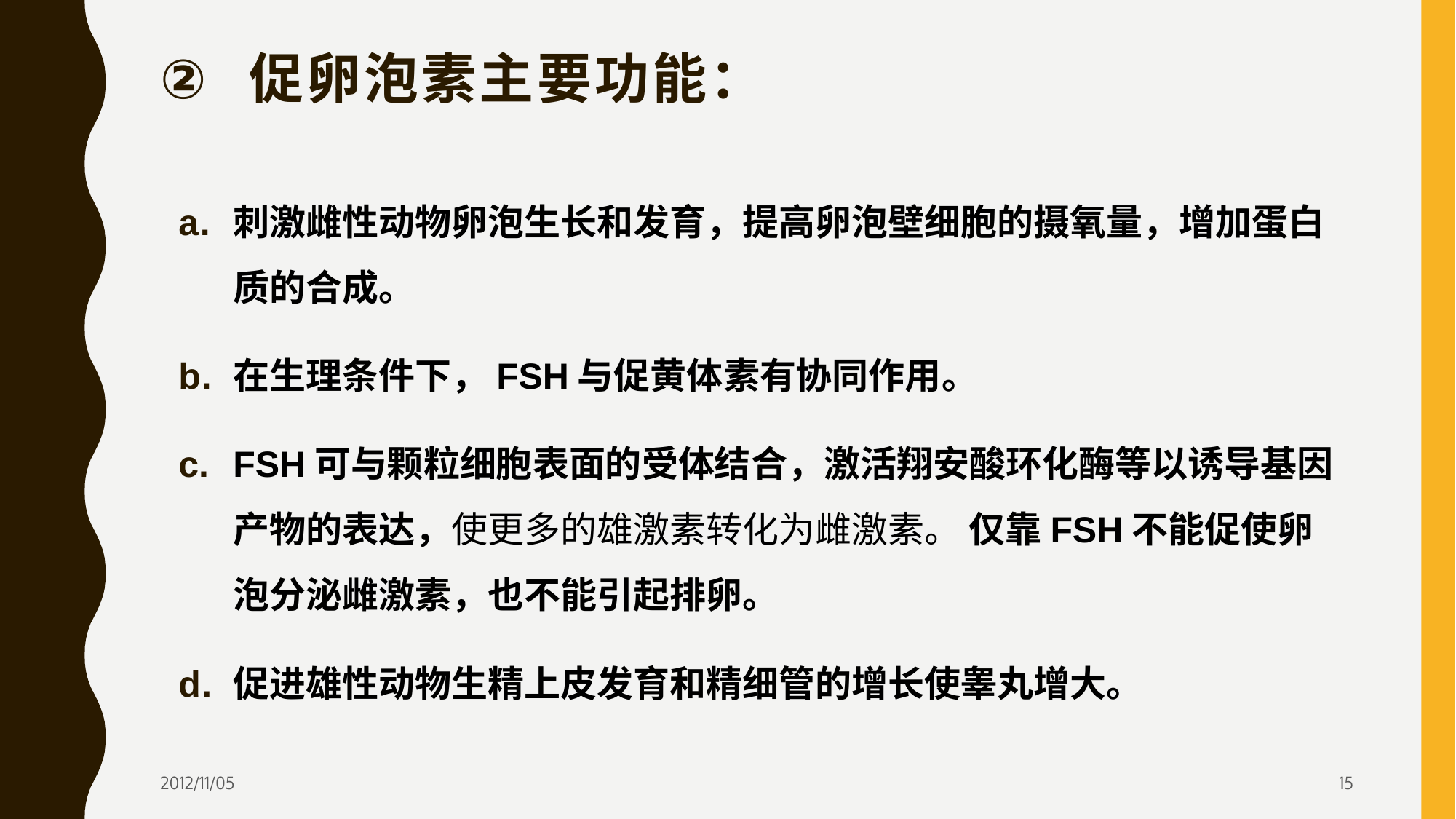

# 促卵泡素主要功能：
刺激雌性动物卵泡生长和发育，提高卵泡壁细胞的摄氧量，增加蛋白质的合成。
在生理条件下，FSH与促黄体素有协同作用。
FSH可与颗粒细胞表面的受体结合，激活翔安酸环化酶等以诱导基因产物的表达，使更多的雄激素转化为雌激素。 仅靠FSH不能促使卵泡分泌雌激素，也不能引起排卵。
促进雄性动物生精上皮发育和精细管的增长使睾丸增大。
2012/11/05
15